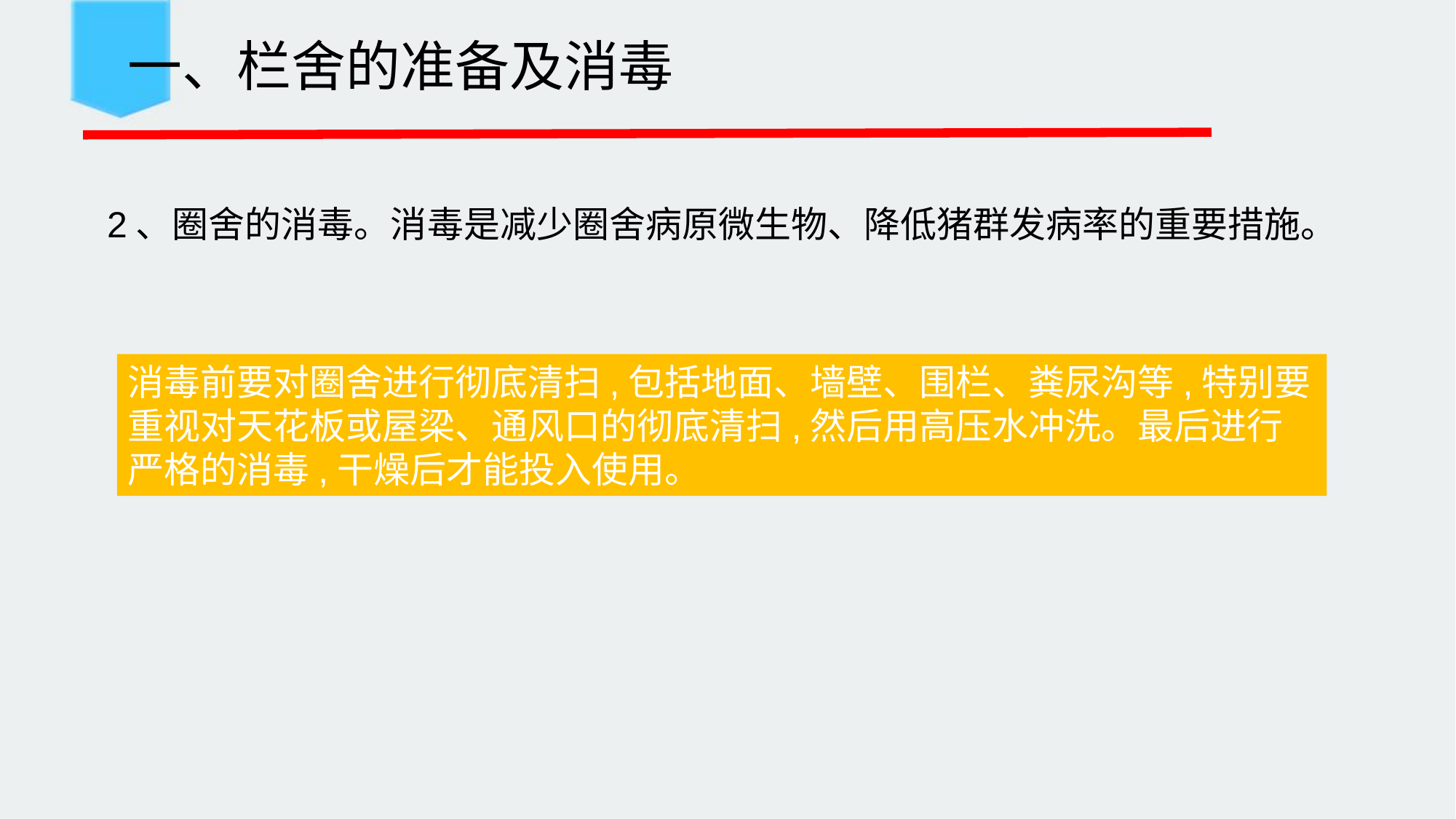

一、栏舍的准备及消毒
2、圈舍的消毒。消毒是减少圈舍病原微生物、降低猪群发病率的重要措施。
消毒前要对圈舍进行彻底清扫,包括地面、墙壁、围栏、粪尿沟等,特别要重视对天花板或屋梁、通风口的彻底清扫,然后用高压水冲洗。最后进行严格的消毒,干燥后才能投入使用。